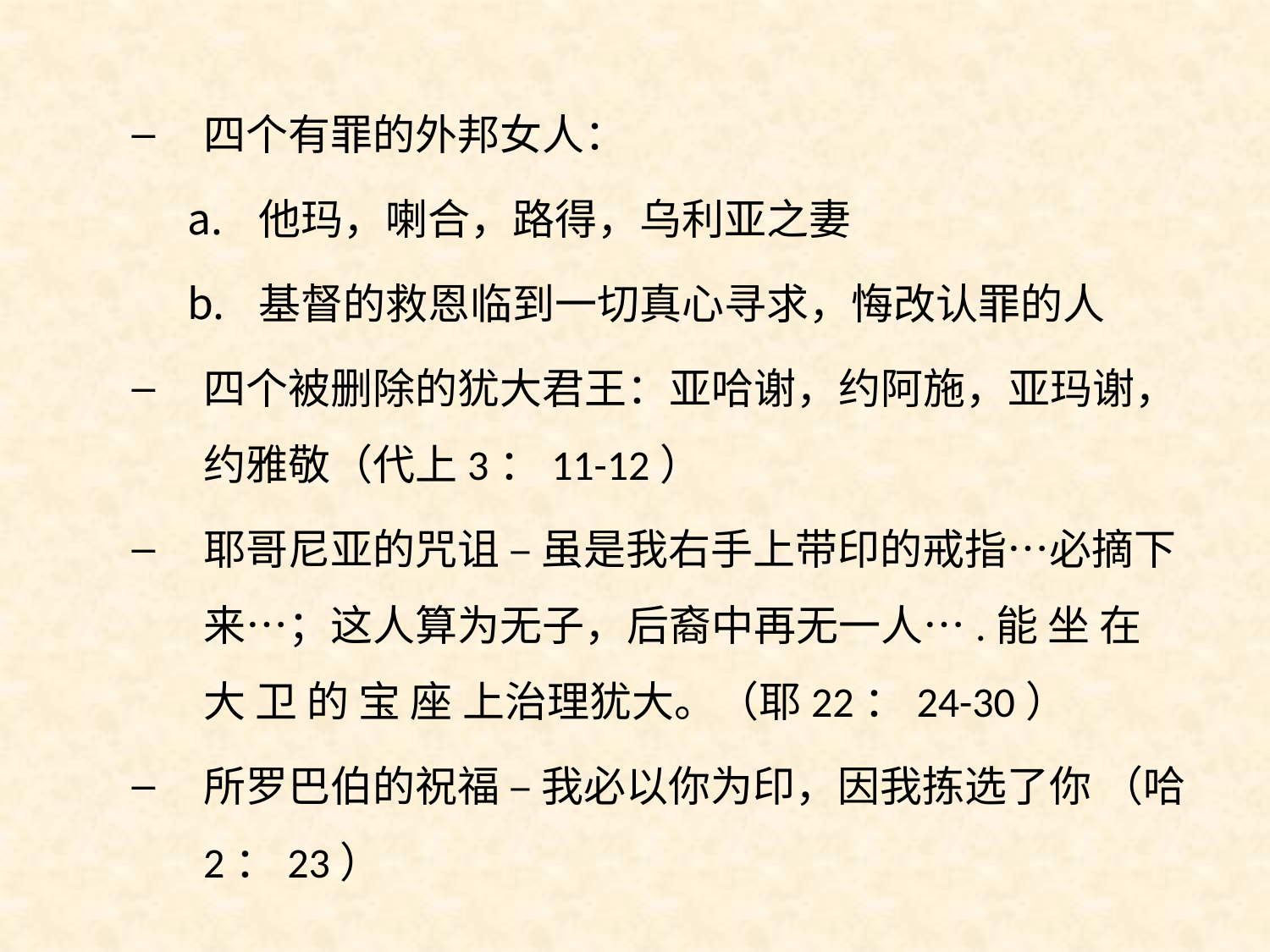

四个有罪的外邦女人：
他玛，喇合，路得，乌利亚之妻
基督的救恩临到一切真心寻求，悔改认罪的人
四个被删除的犹大君王：亚哈谢，约阿施，亚玛谢，约雅敬（代上3：11-12）
耶哥尼亚的咒诅 – 虽是我右手上带印的戒指…必摘下来…；这人算为无子，后裔中再无一人….能 坐 在 大 卫 的 宝 座 上治理犹大。（耶22：24-30）
所罗巴伯的祝福 – 我必以你为印，因我拣选了你 （哈2：23）